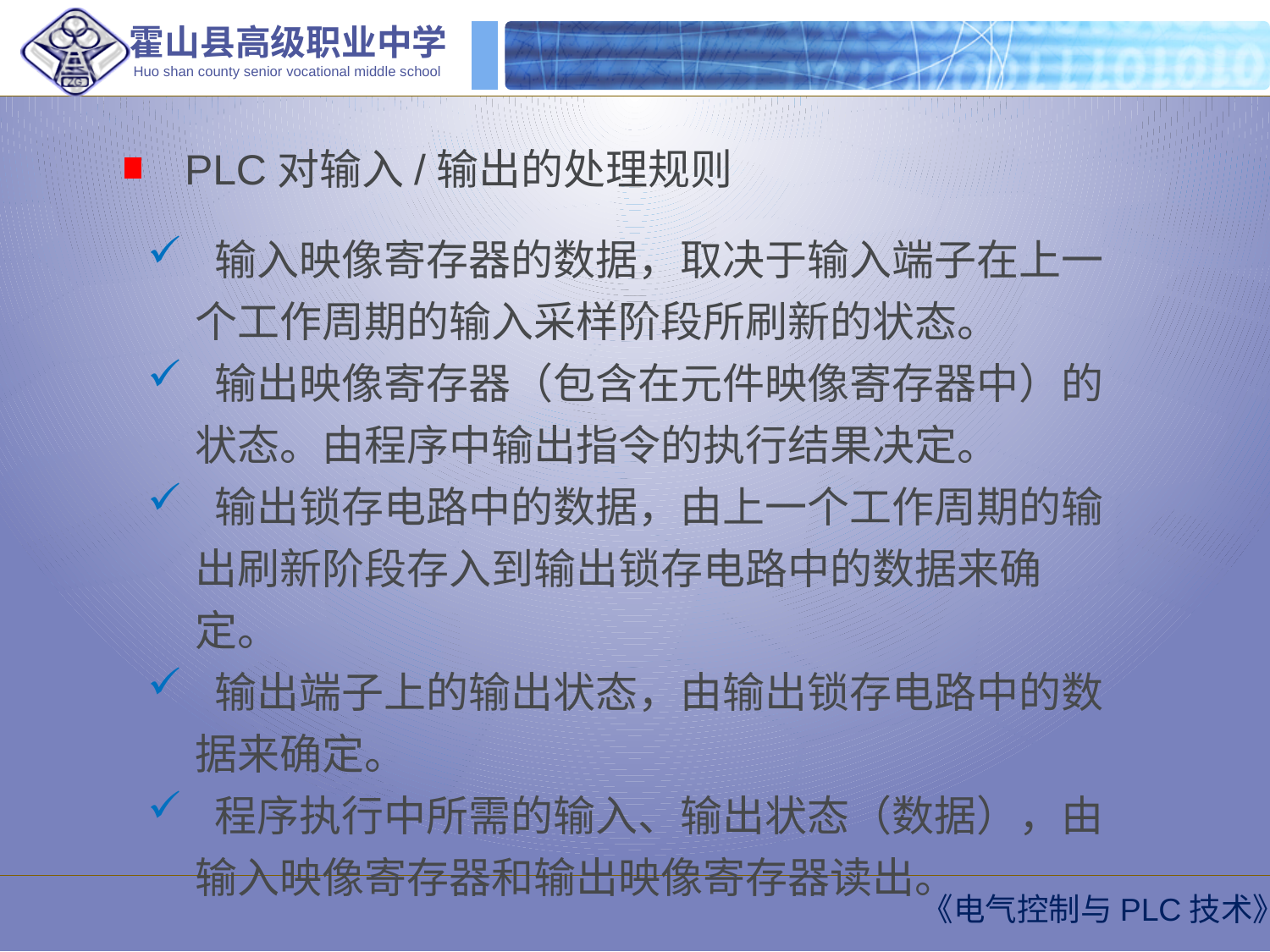

PLC对输入/输出的处理规则

 输入映像寄存器的数据，取决于输入端子在上一个工作周期的输入采样阶段所刷新的状态。
 输出映像寄存器（包含在元件映像寄存器中）的状态。由程序中输出指令的执行结果决定。
 输出锁存电路中的数据，由上一个工作周期的输出刷新阶段存入到输出锁存电路中的数据来确定。
 输出端子上的输出状态，由输出锁存电路中的数据来确定。
 程序执行中所需的输入、输出状态（数据），由输入映像寄存器和输出映像寄存器读出。